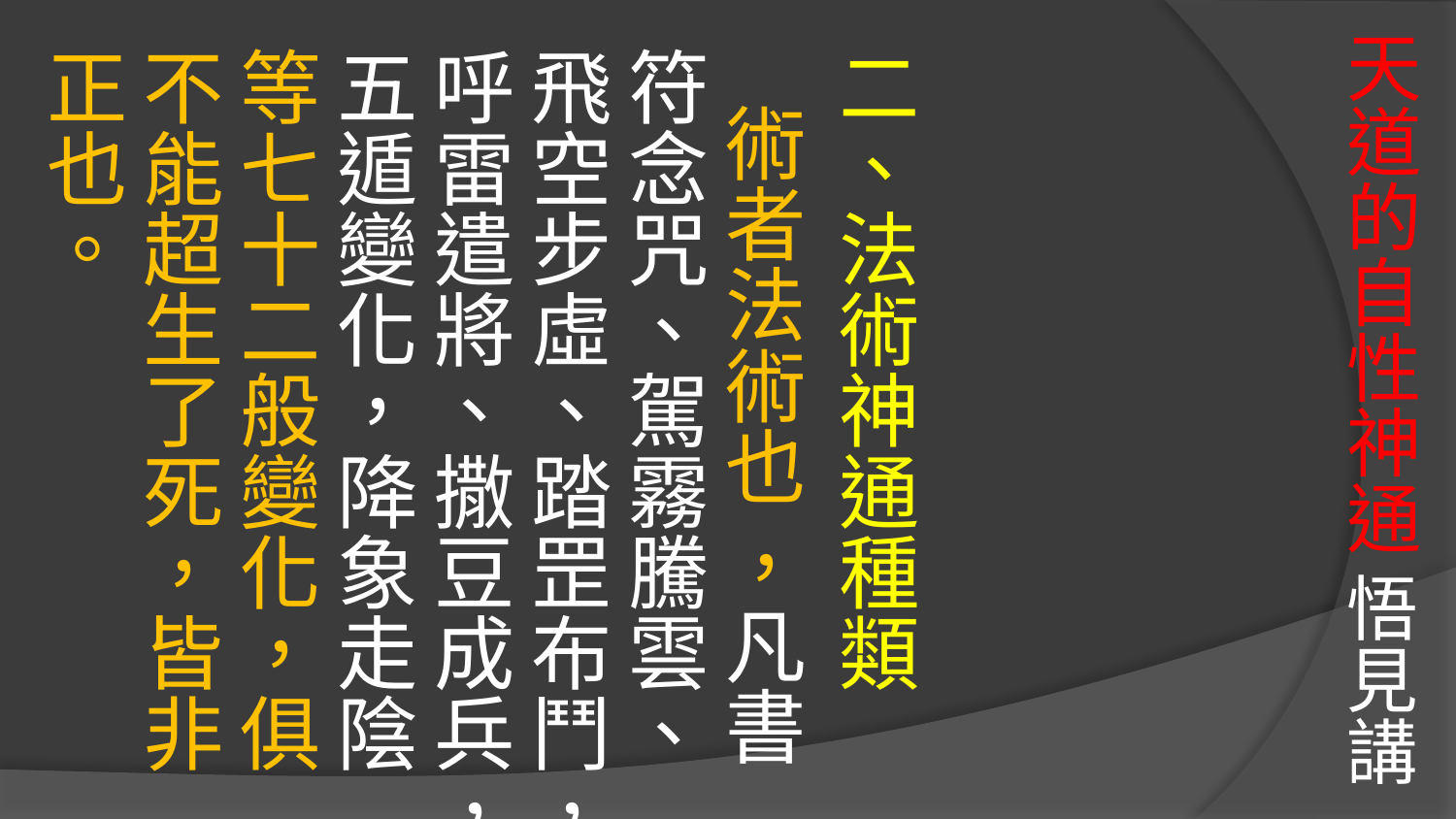

# 天道的自性神通 悟見講
二、法術神通種類
  術者法術也 ，凡書符念咒、駕霧騰雲、飛空步虛、踏罡布鬥，呼雷遣將、撒豆成兵，五遁變化，降象走陰等七十二般變化，俱不能超生了死，皆非正也。